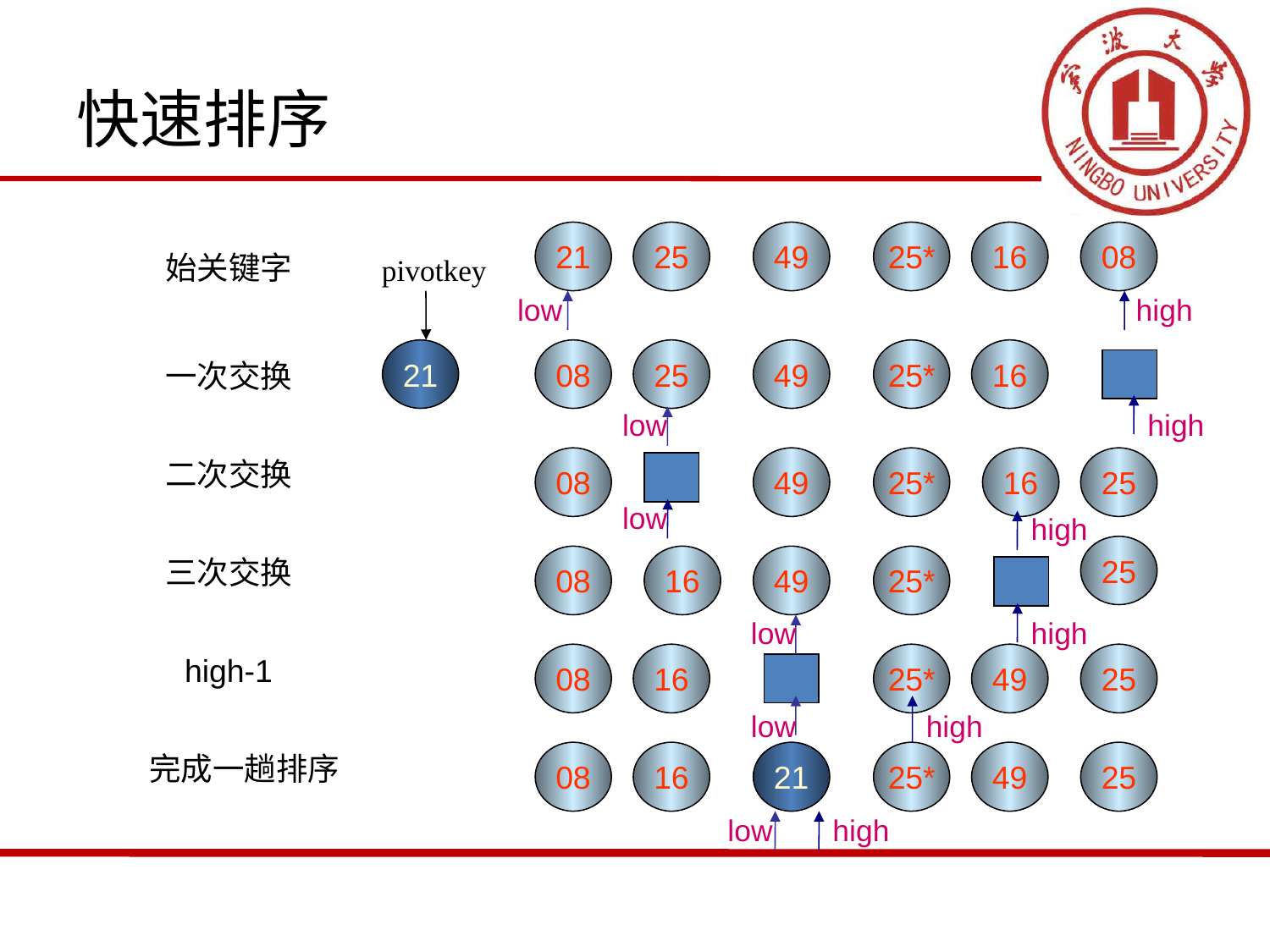

# 快速排序

21
25
49
25*
16
08
始关键字
pivotkey

low
high
21
08
25
49
25*
16
一次交换

low
high

二次交换
08
49
25*
16
25

low

high
25
三次交换
08
16
49
25*

low

high
08
16
25*
49
25
high-1

low
high
完成一趟排序
08
16
21
25*
49
25

low
high